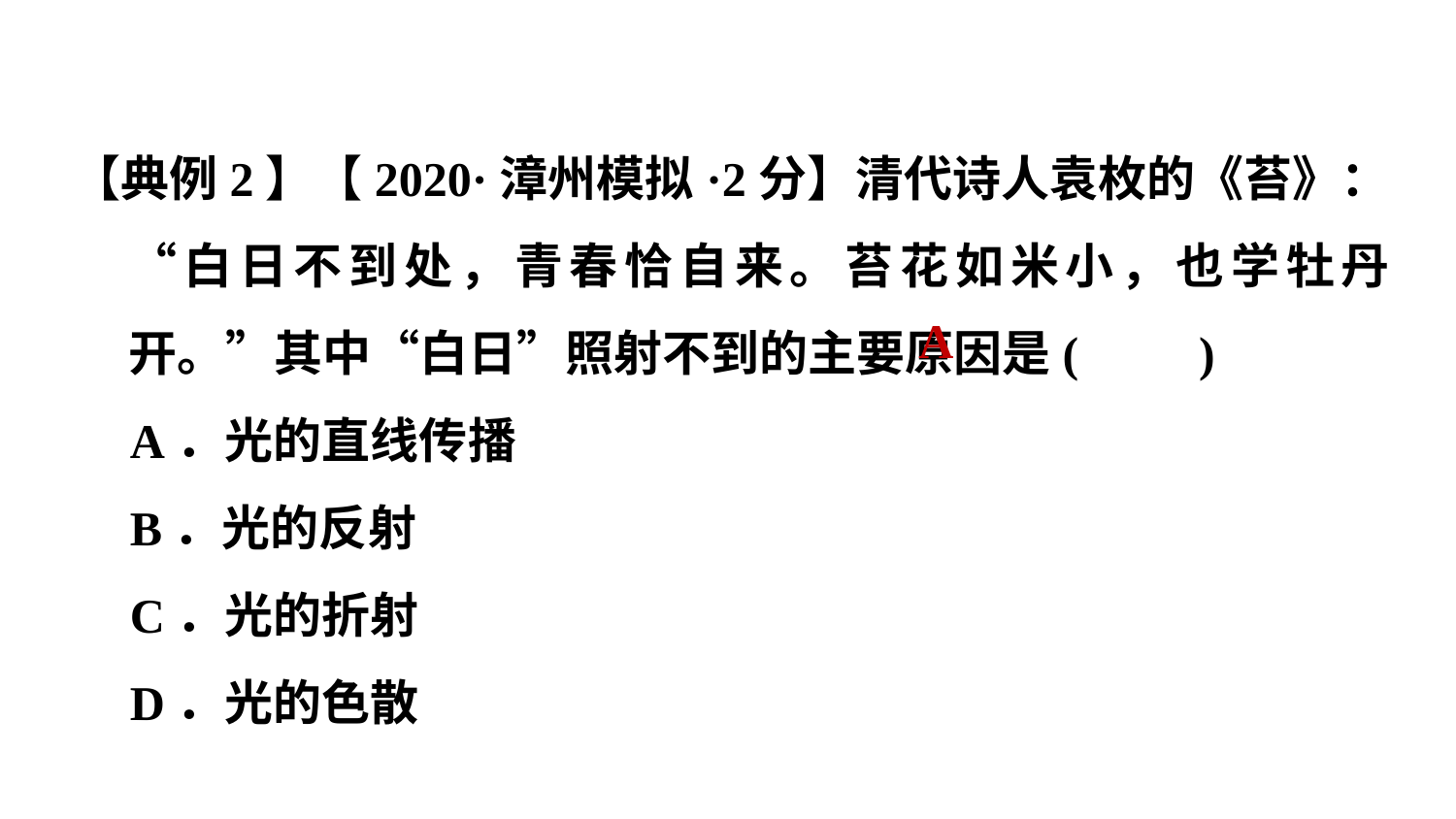

【典例2】【2020·漳州模拟·2分】清代诗人袁枚的《苔》：“白日不到处，青春恰自来。苔花如米小，也学牡丹开。”其中“白日”照射不到的主要原因是(　　)
A．光的直线传播
B．光的反射
C．光的折射
D．光的色散
A